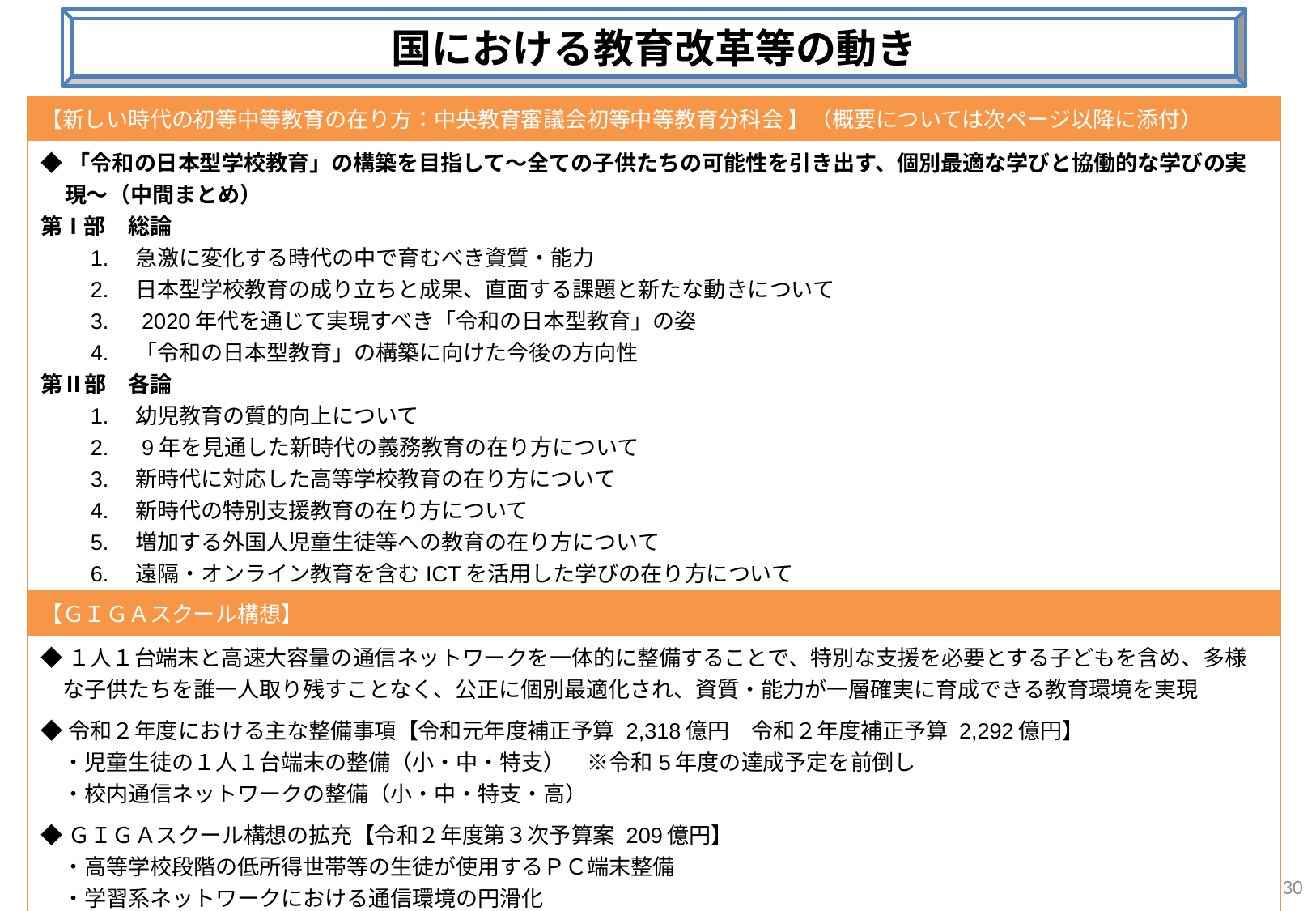

国における教育改革等の動き
| 【新しい時代の初等中等教育の在り方：中央教育審議会初等中等教育分科会 】（概要については次ページ以降に添付） |
| --- |
| ◆「令和の日本型学校教育」の構築を目指して～全ての子供たちの可能性を引き出す、個別最適な学びと協働的な学びの実現～（中間まとめ） 第Ⅰ部　総論 　　1.　急激に変化する時代の中で育むべき資質・能力 　　2.　日本型学校教育の成り立ちと成果、直面する課題と新たな動きについて 　　3.　2020年代を通じて実現すべき「令和の日本型教育」の姿 　　4.　「令和の日本型教育」の構築に向けた今後の方向性 第Ⅱ部　各論 　　1.　幼児教育の質的向上について 　　2.　9年を見通した新時代の義務教育の在り方について 　　3.　新時代に対応した高等学校教育の在り方について 　　4.　新時代の特別支援教育の在り方について 　　5.　増加する外国人児童生徒等への教育の在り方について 　　6.　遠隔・オンライン教育を含むICTを活用した学びの在り方について 　　7.　新時代の学びを支える環境整備について 　　8.　人口動態等を踏まえた学校運営や学校施設の在り方について 　　9.　Society5.0時代における教師及び教員組織の在り方について |
| 【ＧＩＧＡスクール構想】 |
| --- |
| ◆１人１台端末と高速大容量の通信ネットワークを一体的に整備することで、特別な支援を必要とする子どもを含め、多様 　な子供たちを誰一人取り残すことなく、公正に個別最適化され、資質・能力が一層確実に育成できる教育環境を実現 ◆令和２年度における主な整備事項【令和元年度補正予算 2,318億円　令和２年度補正予算 2,292億円】 　・児童生徒の１人１台端末の整備（小・中・特支）　※令和5年度の達成予定を前倒し 　・校内通信ネットワークの整備（小・中・特支・高） ◆ＧＩＧＡスクール構想の拡充【令和２年度第３次予算案 209億円】 　・高等学校段階の低所得世帯等の生徒が使用するＰＣ端末整備 　・学習系ネットワークにおける通信環境の円滑化 　・家庭学習のための通信機器（モバイルルータ）整備支援　など |
30